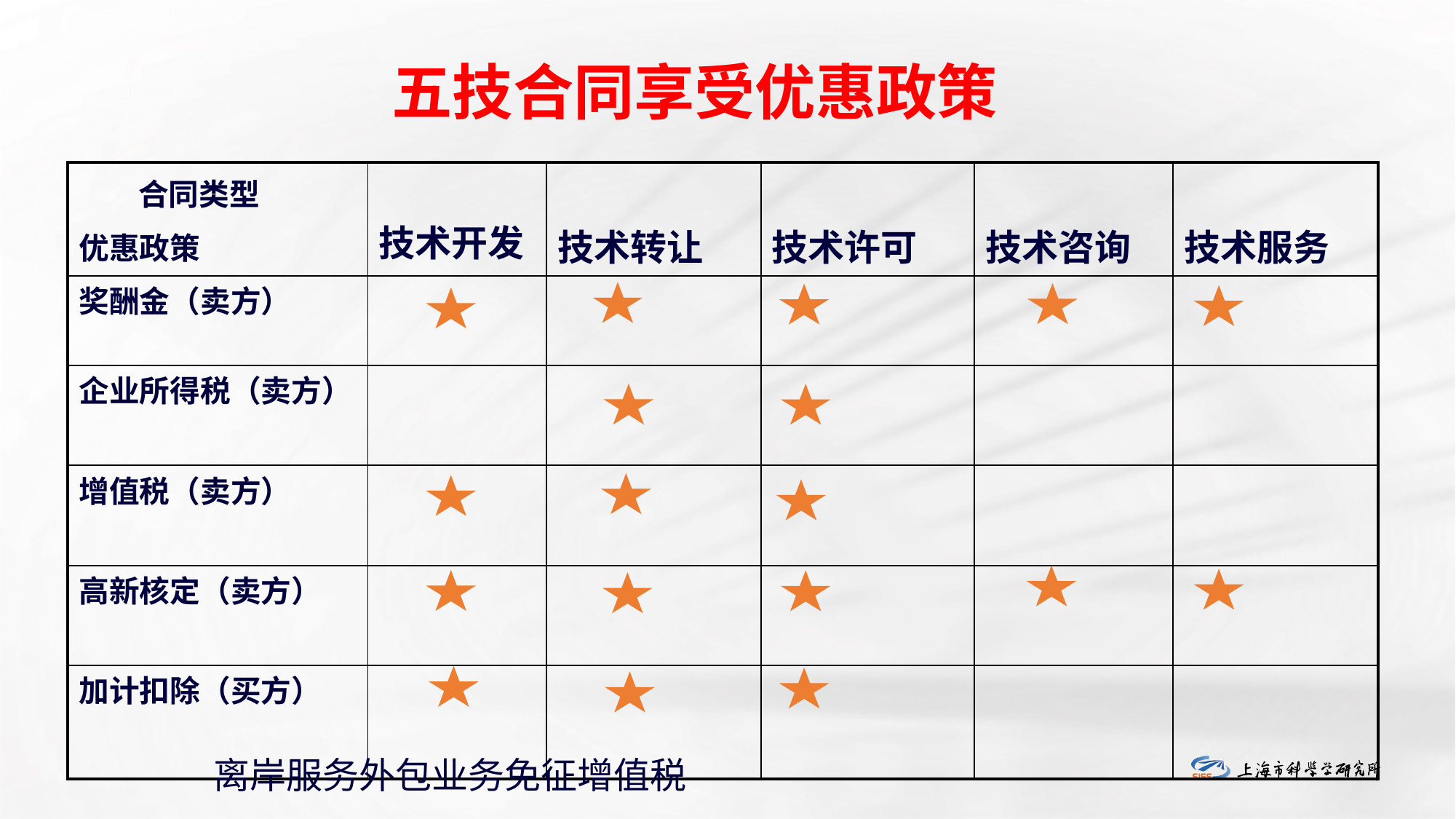

五技合同享受优惠政策
| 合同类型 优惠政策 | 技术开发 | 技术转让 | 技术许可 | 技术咨询 | 技术服务 |
| --- | --- | --- | --- | --- | --- |
| 奖酬金（卖方） |  |  |  |  |  |
| 企业所得税（卖方） |  |  |  |  |  |
| 增值税（卖方） |  |  |  |  |  |
| 高新核定（卖方） |  |  |  |  |  |
| 加计扣除（买方） |  |  |  |  |  |

离岸服务外包业务免征增值税